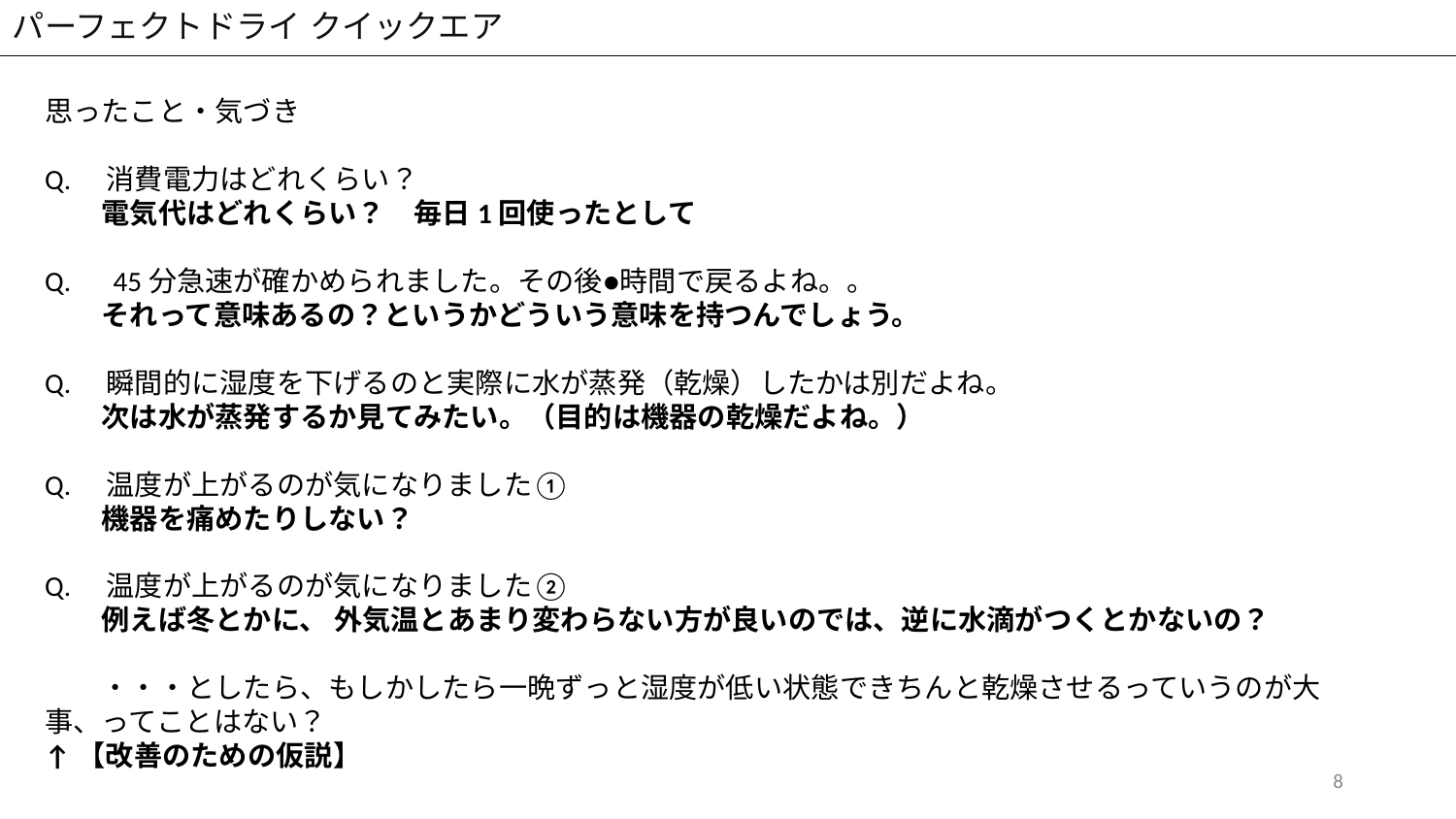

パーフェクトドライ クイックエア
思ったこと・気づき

Q.　消費電力はどれくらい？
　　電気代はどれくらい？　毎日1回使ったとして

Q.　45分急速が確かめられました。その後●時間で戻るよね。。
　　それって意味あるの？というかどういう意味を持つんでしょう。

Q.　瞬間的に湿度を下げるのと実際に水が蒸発（乾燥）したかは別だよね。
　　次は水が蒸発するか見てみたい。（目的は機器の乾燥だよね。）

Q.　温度が上がるのが気になりました①
　　機器を痛めたりしない？

Q.　温度が上がるのが気になりました②
　　例えば冬とかに、 外気温とあまり変わらない方が良いのでは、逆に水滴がつくとかないの？

　　・・・としたら、もしかしたら一晩ずっと湿度が低い状態できちんと乾燥させるっていうのが大事、ってことはない？
↑【改善のための仮説】

8